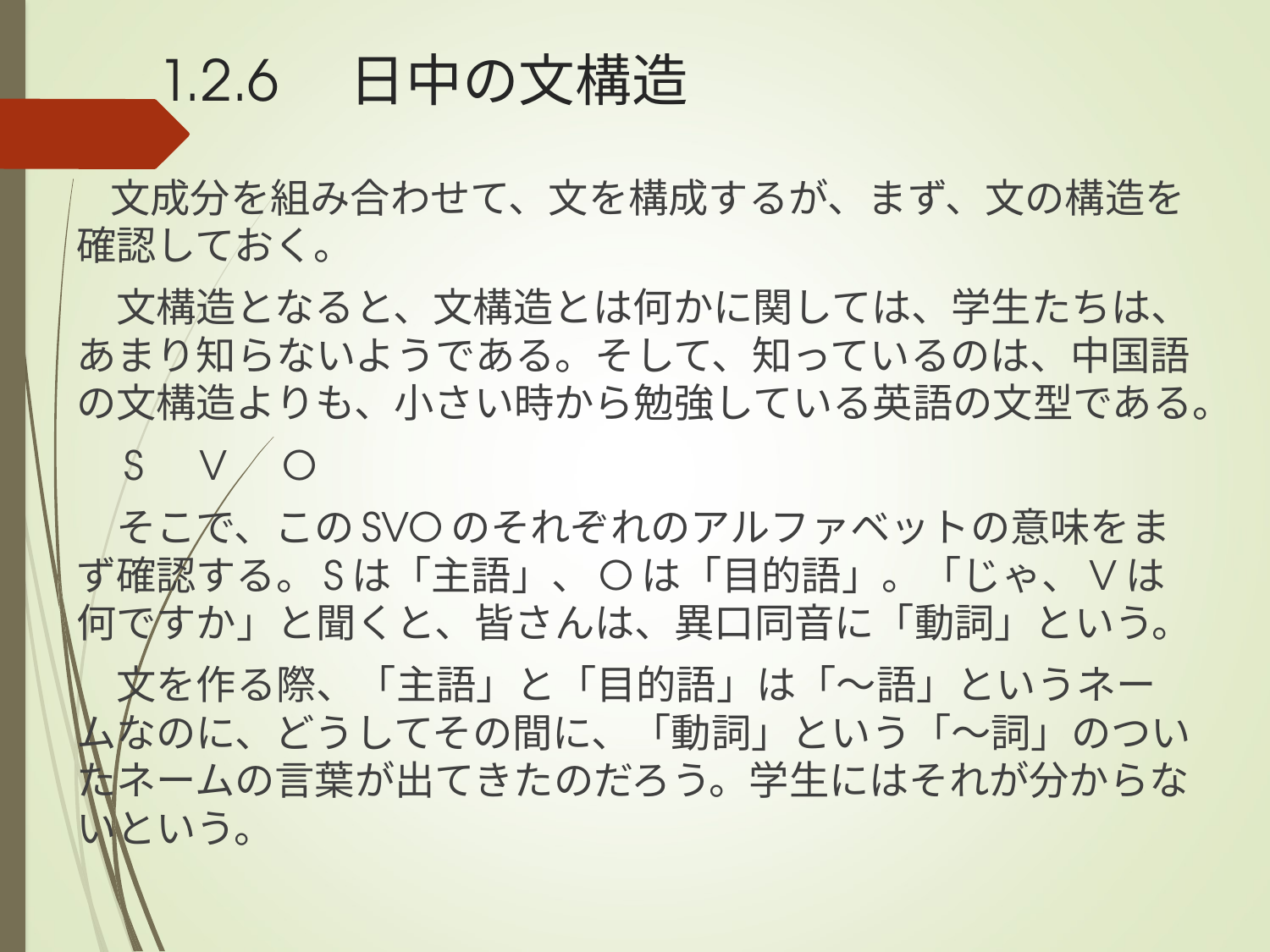

# 1.2.6　日中の文構造
　文成分を組み合わせて、文を構成するが、まず、文の構造を確認しておく。
　文構造となると、文構造とは何かに関しては、学生たちは、あまり知らないようである。そして、知っているのは、中国語の文構造よりも、小さい時から勉強している英語の文型である。
　S　V　O
　そこで、このSVOのそれぞれのアルファベットの意味をまず確認する。Sは「主語」、Oは「目的語」。「じゃ、Vは何ですか」と聞くと、皆さんは、異口同音に「動詞」という。
　文を作る際、「主語」と「目的語」は「～語」というネームなのに、どうしてその間に、「動詞」という「～詞」のついたネームの言葉が出てきたのだろう。学生にはそれが分からないという。